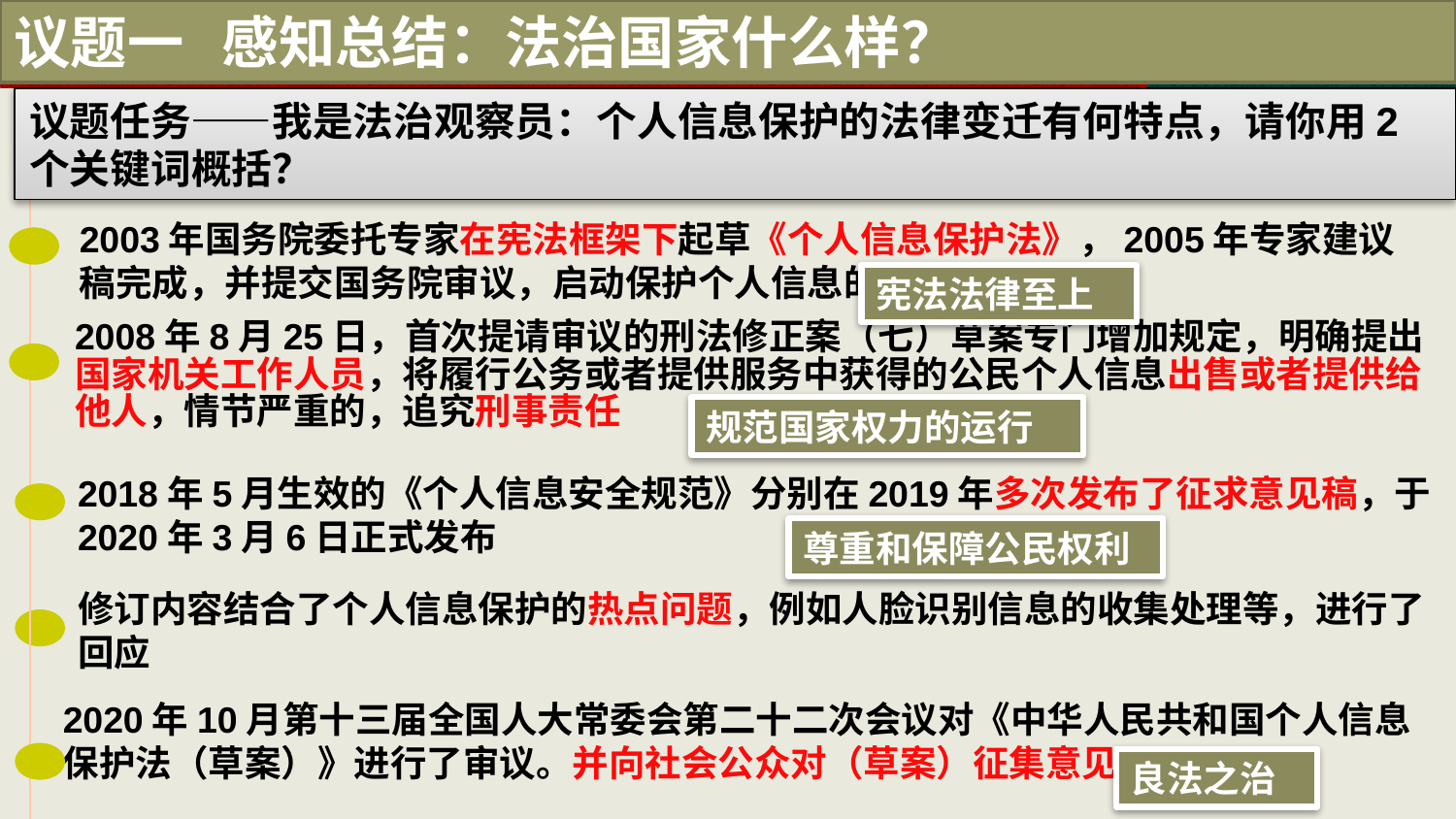

议题一   感知总结：法治国家什么样？
议题任务——我是法治观察员：个人信息保护的法律变迁有何特点，请你用2个关键词概括？
2003年国务院委托专家在宪法框架下起草《个人信息保护法》，2005年专家建议稿完成，并提交国务院审议，启动保护个人信息的立法程序。

宪法法律至上
2008年8月25日，首次提请审议的刑法修正案（七）草案专门增加规定，明确提出国家机关工作人员，将履行公务或者提供服务中获得的公民个人信息出售或者提供给他人，情节严重的，追究刑事责任

规范国家权力的运行
2018年5月生效的《个人信息安全规范》分别在2019年多次发布了征求意见稿，于2020年3月6日正式发布

尊重和保障公民权利
修订内容结合了个人信息保护的热点问题，例如人脸识别信息的收集处理等，进行了回应

2020年10月第十三届全国人大常委会第二十二次会议对《中华人民共和国个人信息保护法（草案）》进行了审议。并向社会公众对（草案）征集意见

良法之治